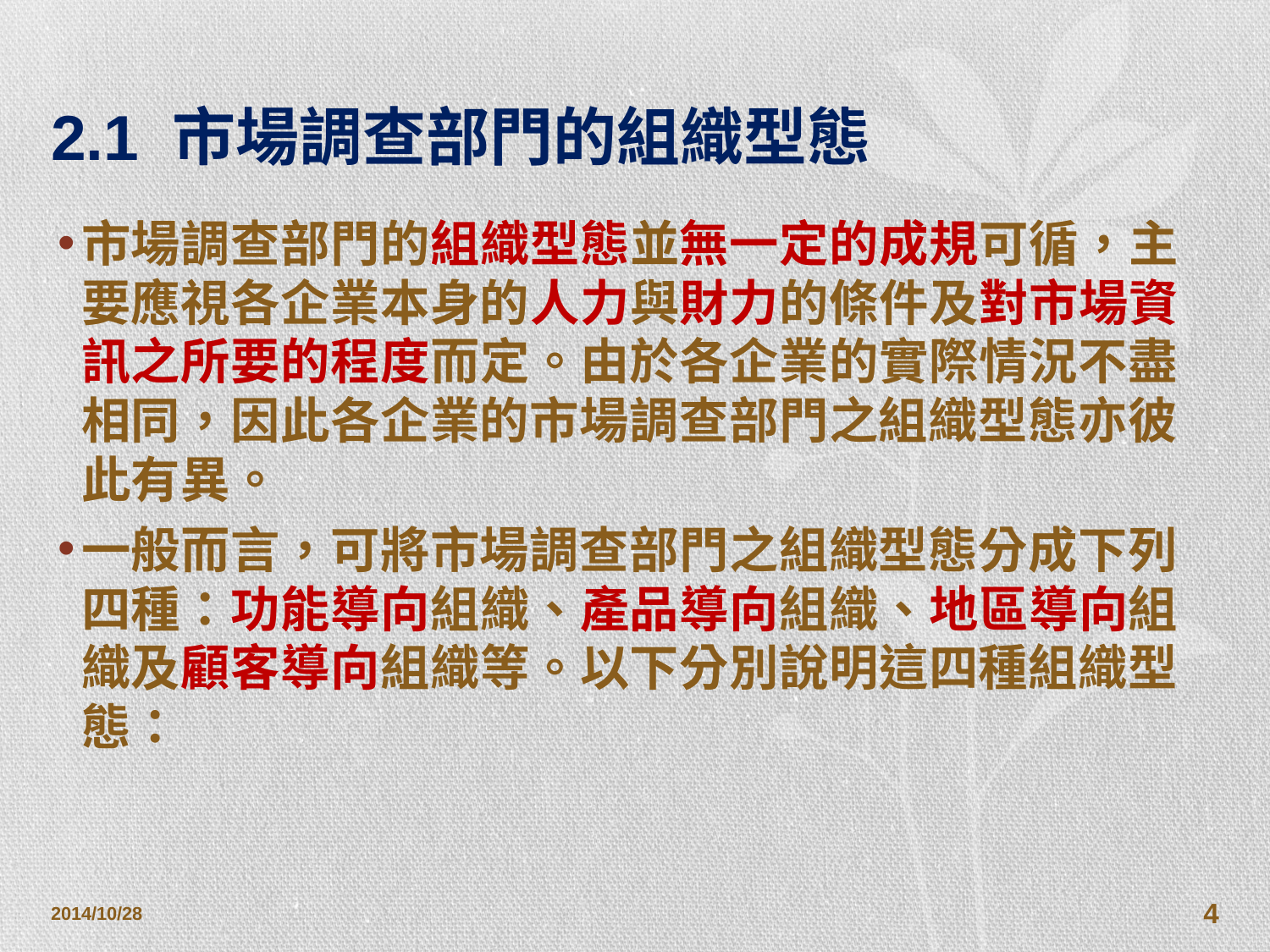

# 2.1 市場調查部門的組織型態
市場調查部門的組織型態並無一定的成規可循，主要應視各企業本身的人力與財力的條件及對市場資訊之所要的程度而定。由於各企業的實際情況不盡相同，因此各企業的市場調查部門之組織型態亦彼此有異。
一般而言，可將市場調查部門之組織型態分成下列四種：功能導向組織、產品導向組織、地區導向組織及顧客導向組織等。以下分別說明這四種組織型態：
2014/10/28
4